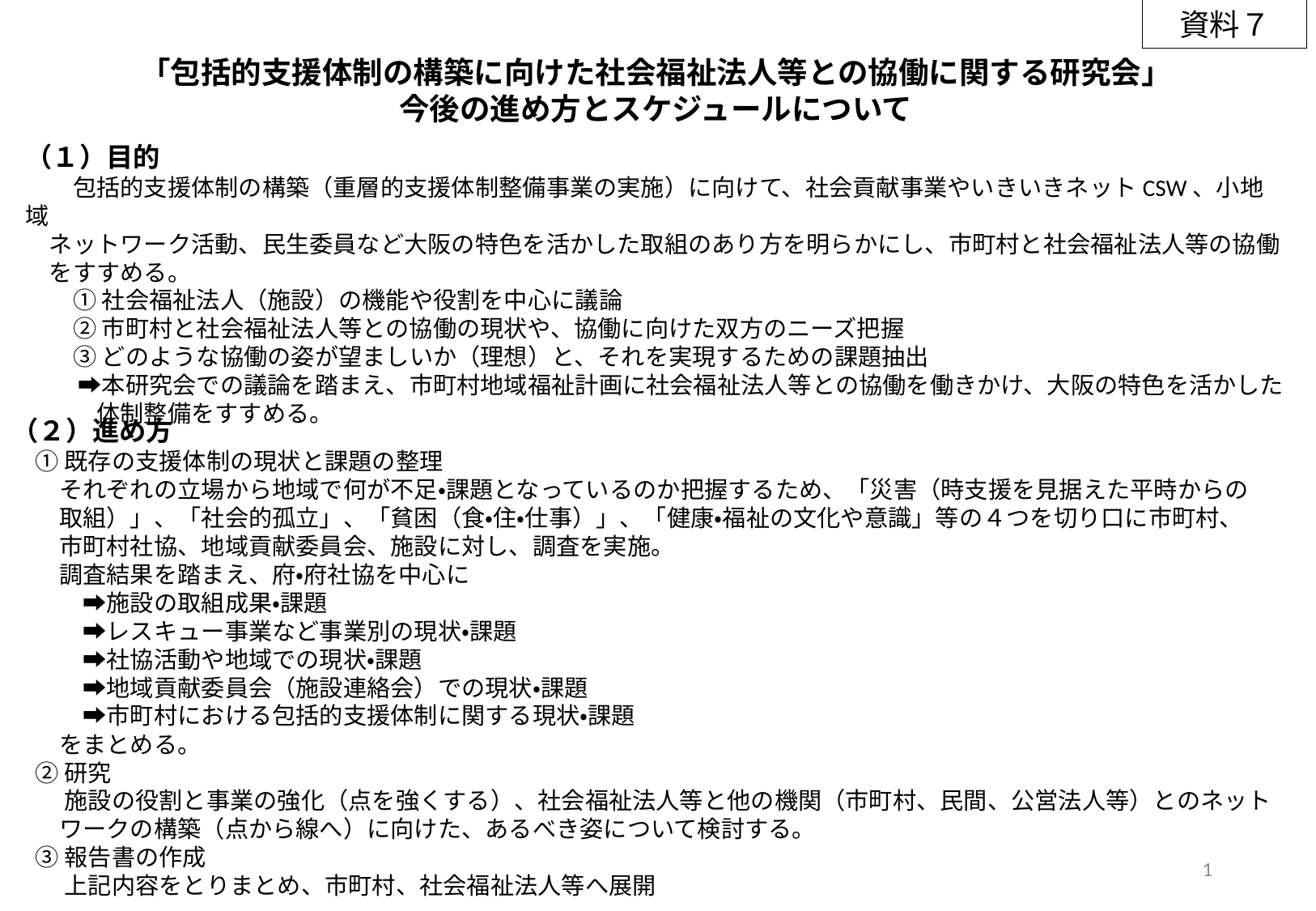

資料７
「包括的支援体制の構築に向けた社会福祉法人等との協働に関する研究会」
今後の進め方とスケジュールについて
（１）目的
　　包括的支援体制の構築（重層的支援体制整備事業の実施）に向けて、社会貢献事業やいきいきネットCSW、小地域
　ネットワーク活動、民生委員など大阪の特色を活かした取組のあり方を明らかにし、市町村と社会福祉法人等の協働
　をすすめる。
　　① 社会福祉法人（施設）の機能や役割を中心に議論
　　② 市町村と社会福祉法人等との協働の現状や、協働に向けた双方のニーズ把握
　　③ どのような協働の姿が望ましいか（理想）と、それを実現するための課題抽出
　　 ➡本研究会での議論を踏まえ、市町村地域福祉計画に社会福祉法人等との協働を働きかけ、大阪の特色を活かした
　　　体制整備をすすめる。
（２）進め方
　① 既存の支援体制の現状と課題の整理
　　それぞれの立場から地域で何が不足・課題となっているのか把握するため、「災害（時支援を見据えた平時からの
　　取組）」、「社会的孤立」、「貧困（食・住・仕事）」、「健康・福祉の文化や意識」等の４つを切り口に市町村、
　　市町村社協、地域貢献委員会、施設に対し、調査を実施。
　　調査結果を踏まえ、府・府社協を中心に
　　　➡施設の取組成果・課題
　　　➡レスキュー事業など事業別の現状・課題
　　　➡社協活動や地域での現状・課題
　　　➡地域貢献委員会（施設連絡会）での現状・課題
　　　➡市町村における包括的支援体制に関する現状・課題
　　をまとめる。
　② 研究
　　 施設の役割と事業の強化（点を強くする）、社会福祉法人等と他の機関（市町村、民間、公営法人等）とのネット
　　ワークの構築（点から線へ）に向けた、あるべき姿について検討する。
　③ 報告書の作成
　　 上記内容をとりまとめ、市町村、社会福祉法人等へ展開
1